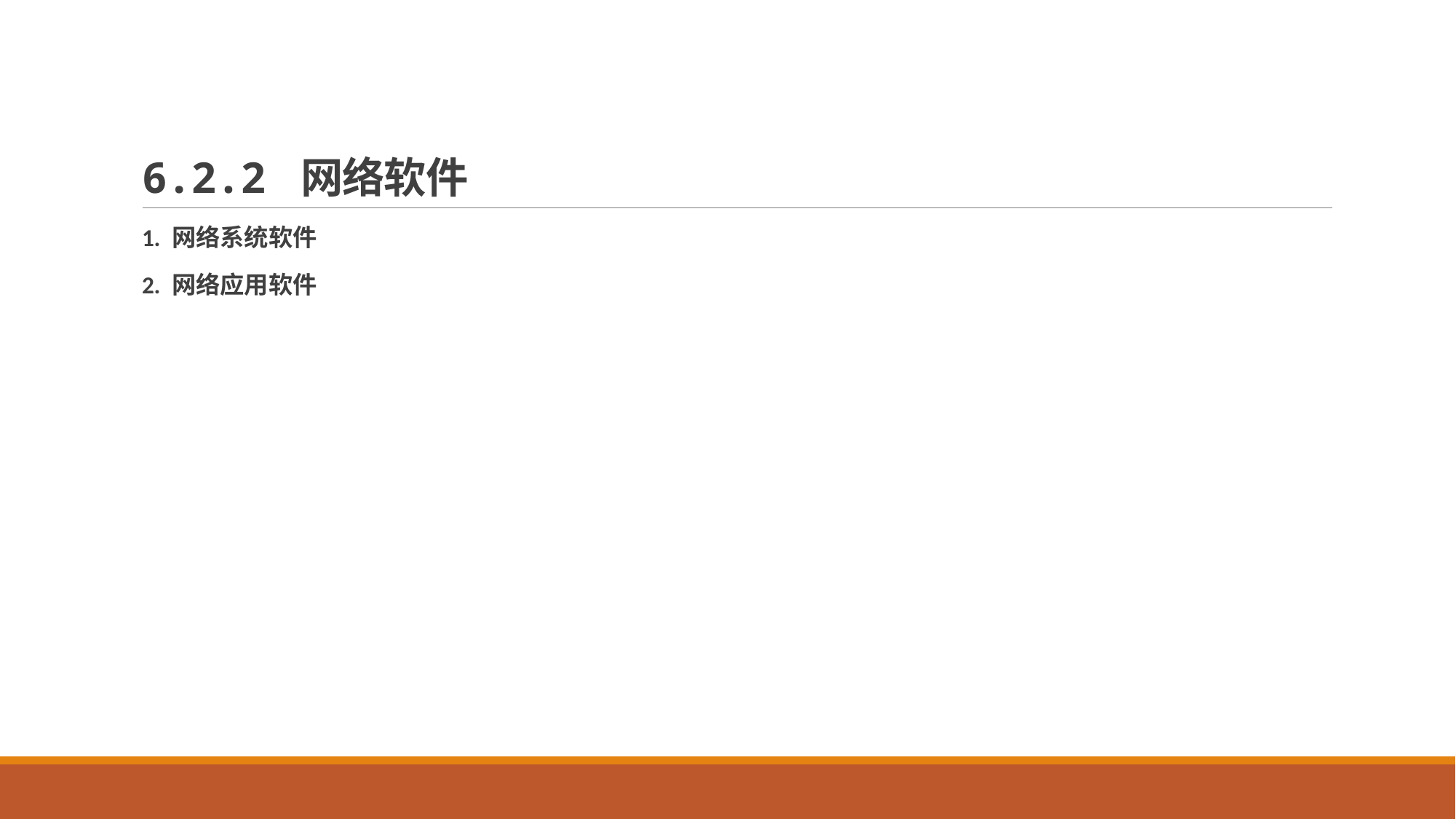

# 6.2.2 网络软件
1. 网络系统软件
2. 网络应用软件